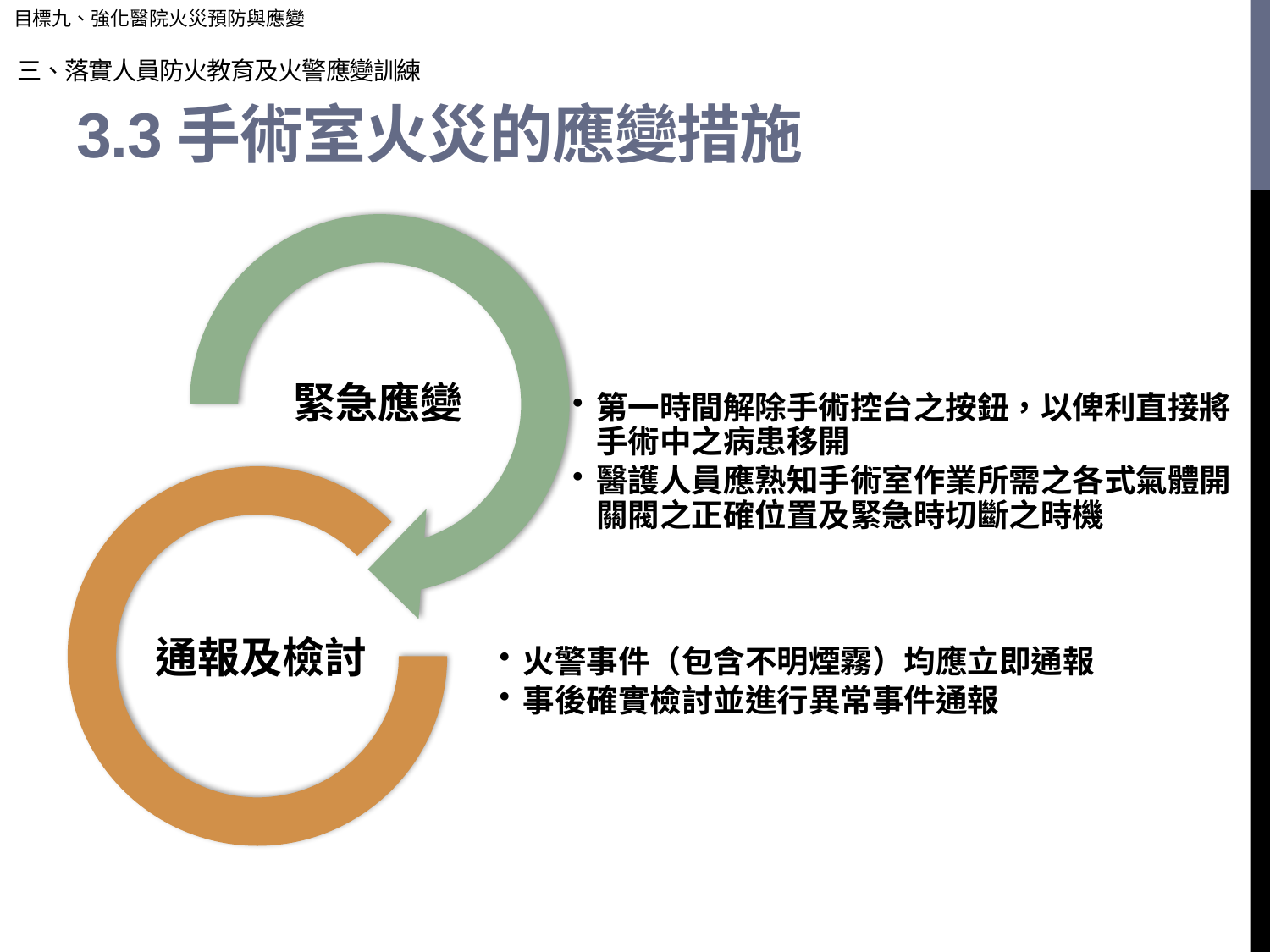

# 3.3手術室火災的應變措施
三、落實人員防火教育及火警應變訓練
第一時間解除手術控台之按鈕，以俾利直接將手術中之病患移開
醫護人員應熟知手術室作業所需之各式氣體開關閥之正確位置及緊急時切斷之時機
緊急應變
火警事件（包含不明煙霧）均應立即通報
事後確實檢討並進行異常事件通報
通報及檢討